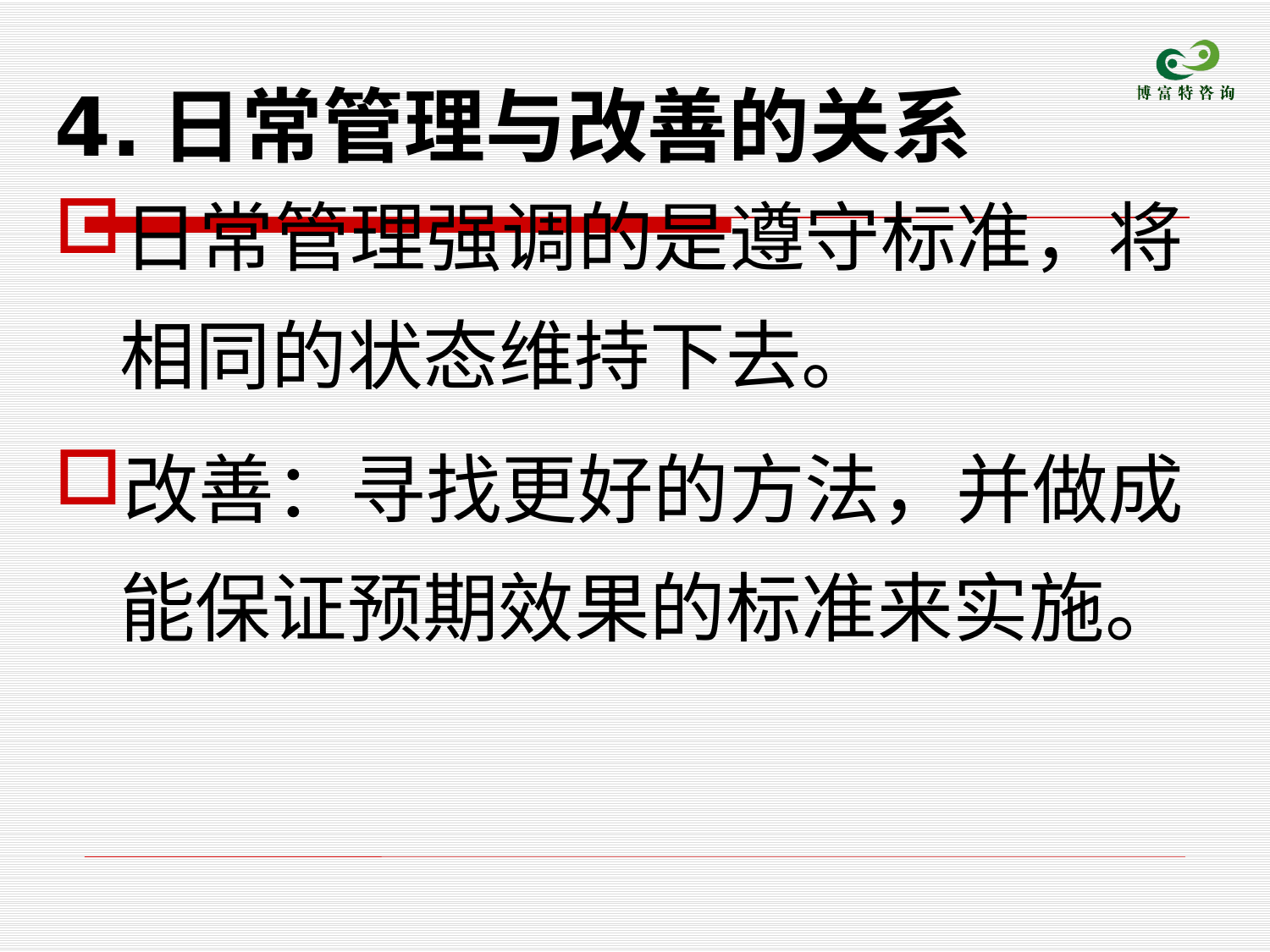

# 4.日常管理与改善的关系
日常管理强调的是遵守标准，将相同的状态维持下去。
改善：寻找更好的方法，并做成能保证预期效果的标准来实施。
618